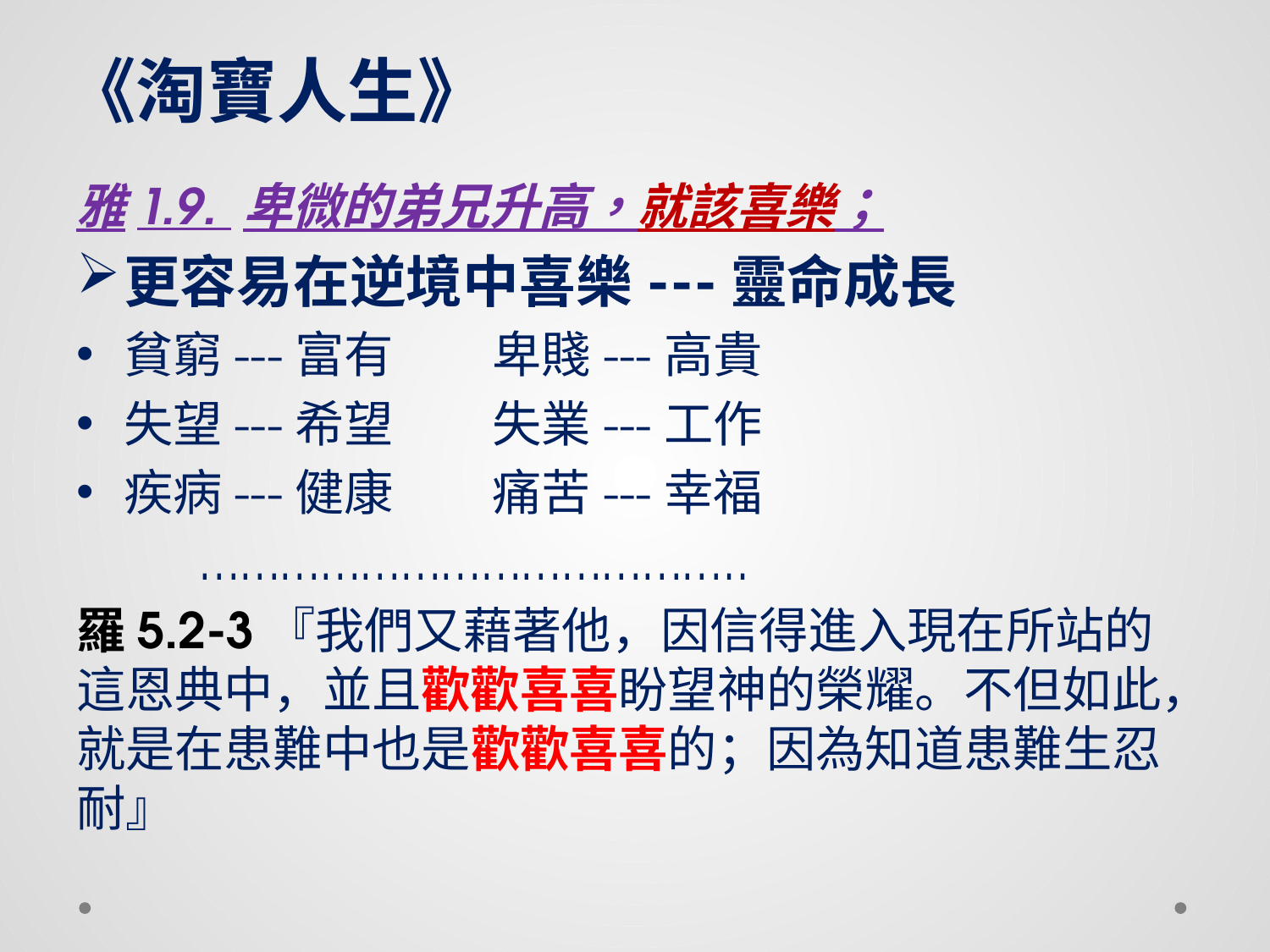

# 《淘寶人生》
雅1.9. 卑微的弟兄升高，就該喜樂；
更容易在逆境中喜樂---靈命成長
貧窮---富有         卑賤---高貴
失望---希望         失業---工作
疾病---健康         痛苦---幸福
         …………………………………..
羅5.2-3『我們又藉著他，因信得進入現在所站的這恩典中，並且歡歡喜喜盼望神的榮耀。不但如此，就是在患難中也是歡歡喜喜的；因為知道患難生忍耐』